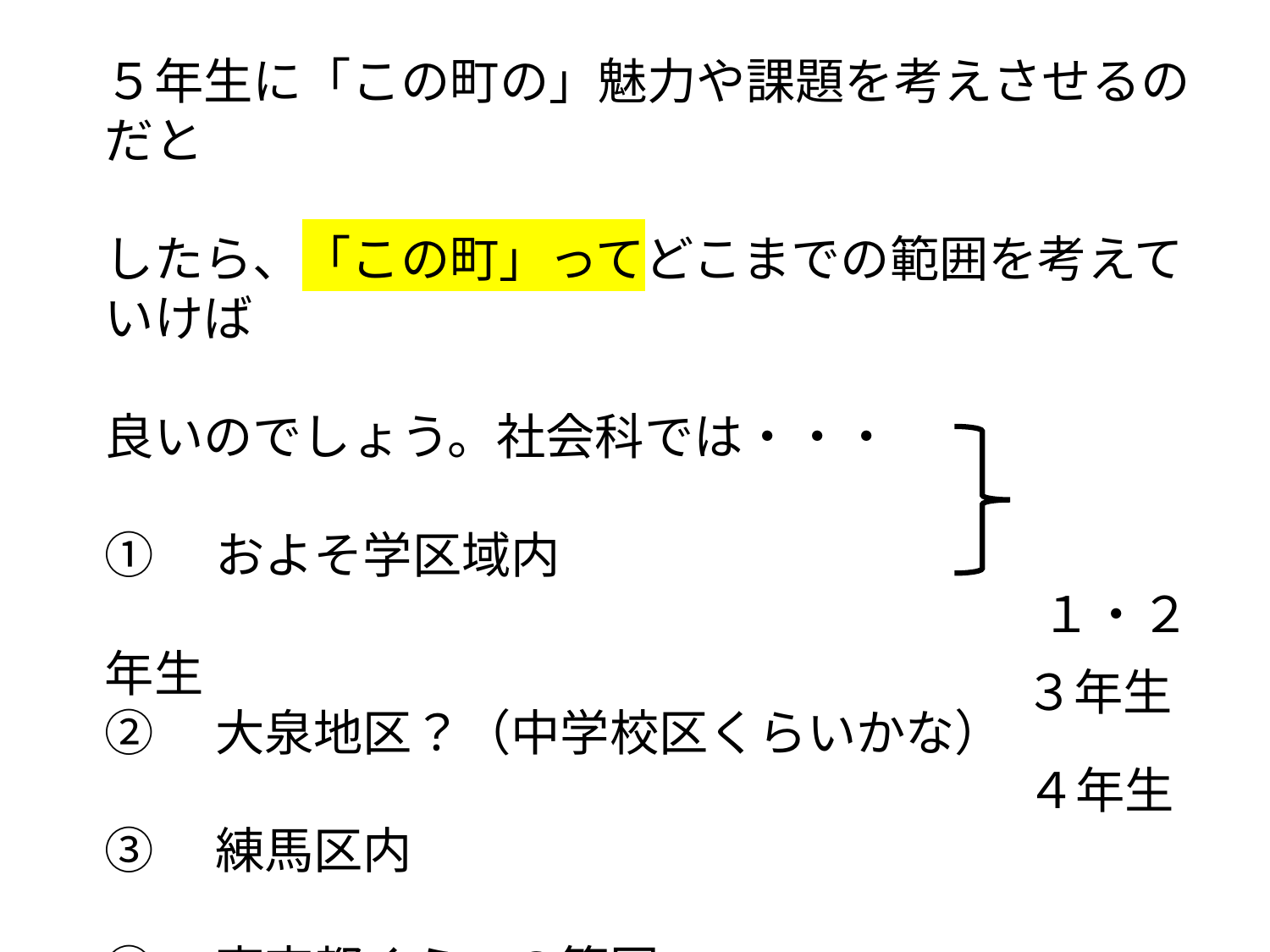

５年生に「この町の」魅力や課題を考えさせるのだと

したら、「この町」ってどこまでの範囲を考えていけば

良いのでしょう。社会科では・・・

①　およそ学区域内
　　　　　　　　　　　　　　　　　　　１・２年生
②　大泉地区？（中学校区くらいかな）

③　練馬区内

④　東京都くらいの範囲

３年生
４年生